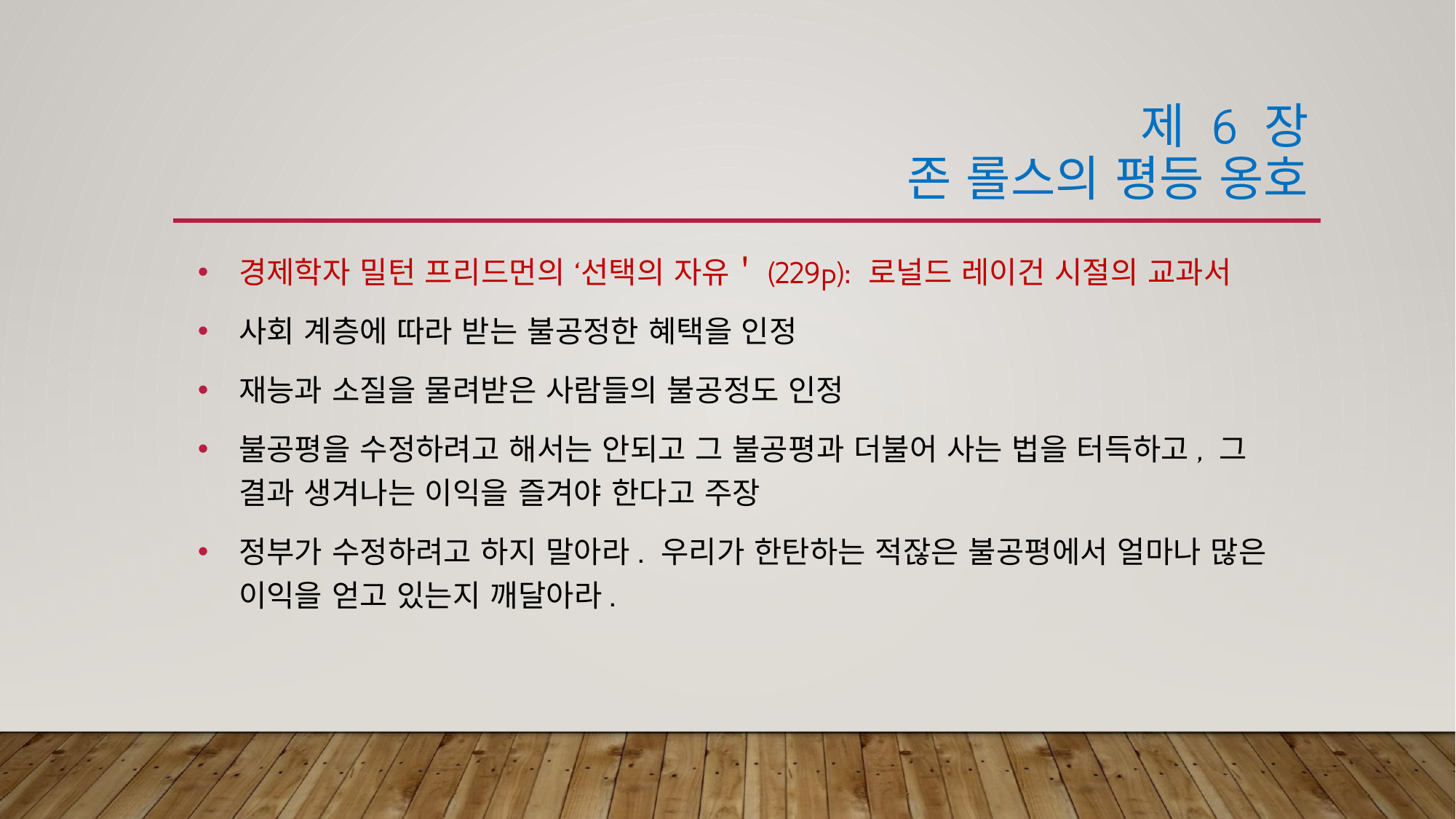

# 제 6 장 존 롤스의 평등 옹호
경제학자 밀턴 프리드먼의 ‘선택의 자유＇(229p): 로널드 레이건 시절의 교과서
사회 계층에 따라 받는 불공정한 혜택을 인정
재능과 소질을 물려받은 사람들의 불공정도 인정
불공평을 수정하려고 해서는 안되고 그 불공평과 더불어 사는 법을 터득하고, 그 결과 생겨나는 이익을 즐겨야 한다고 주장
정부가 수정하려고 하지 말아라. 우리가 한탄하는 적잖은 불공평에서 얼마나 많은 이익을 얻고 있는지 깨달아라.